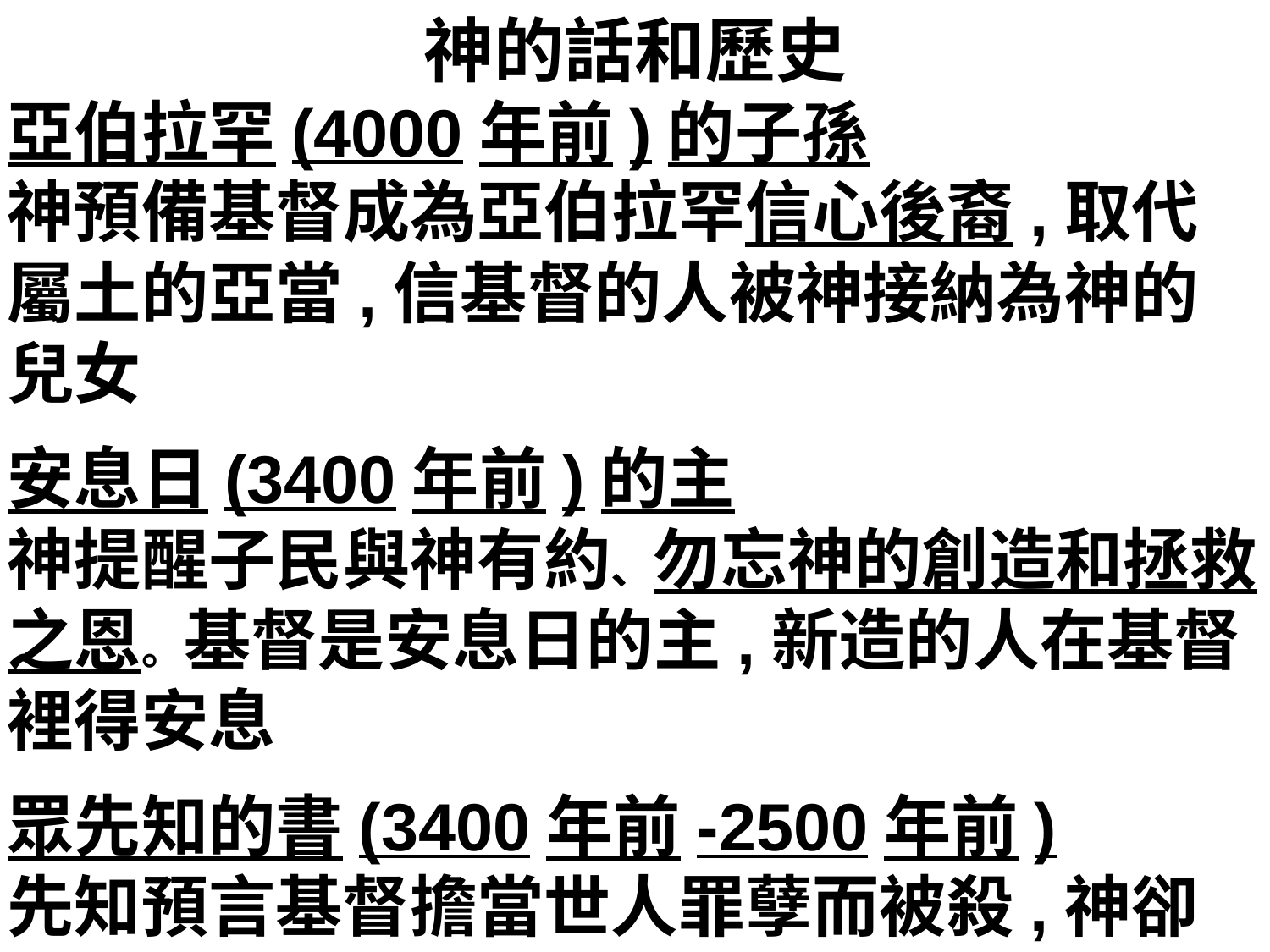

神的話和歷史
亞伯拉罕(4000年前)的子孫
神預備基督成為亞伯拉罕信心後裔,取代屬土的亞當,信基督的人被神接納為神的兒女

安息日(3400年前)的主
神提醒子民與神有約、勿忘神的創造和拯救之恩。基督是安息日的主,新造的人在基督裡得安息

眾先知的書(3400年前-2500年前)
先知預言基督擔當世人罪孽而被殺,神卻叫他從死裡復活,這些預言應驗了(2000年前)